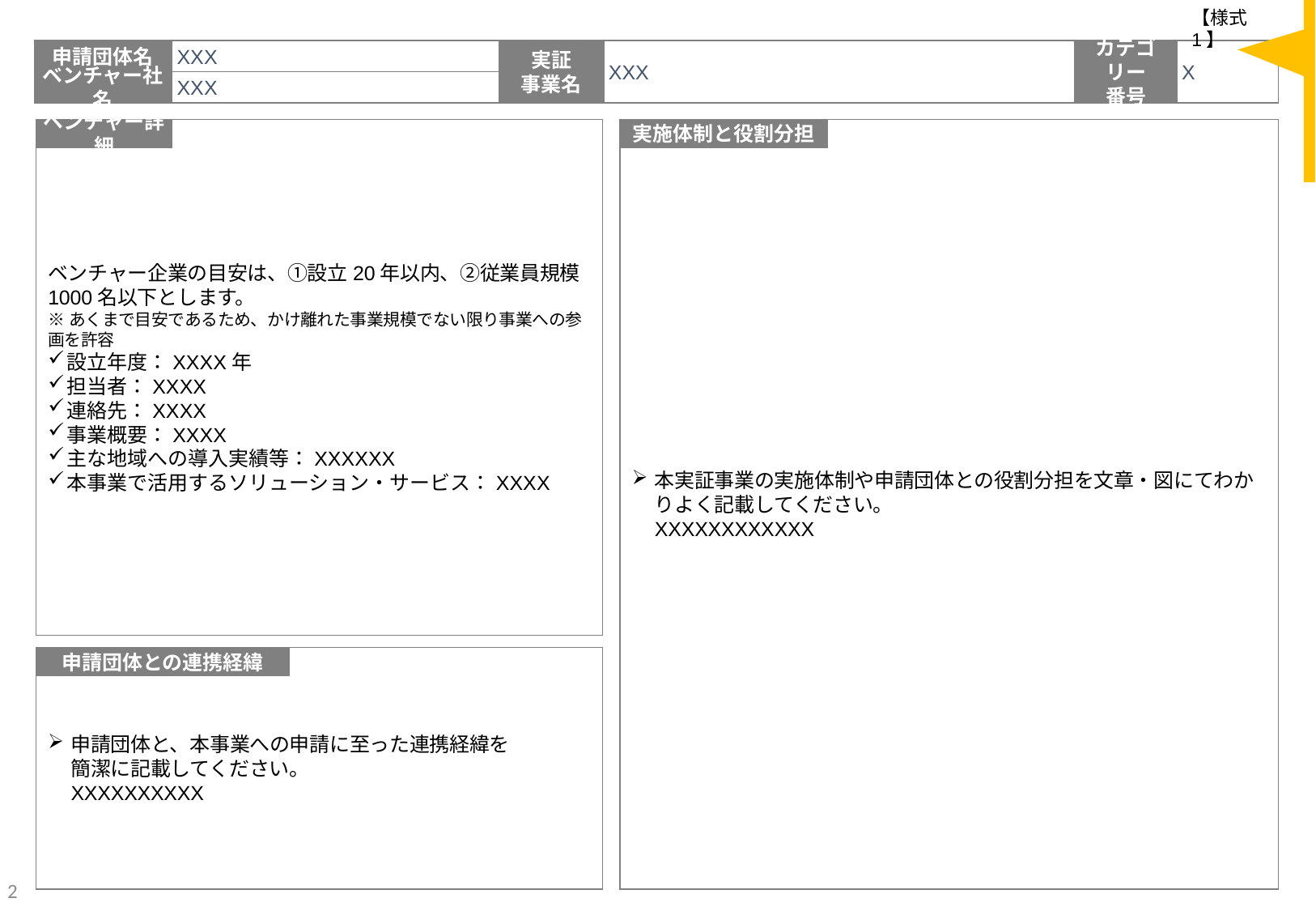

【申請団体様】
該当するカテゴリーの番号を記載ください。
① マナー啓発等を目的とした情報発信・多言語対応
② 予約・決済、通信環境の整備
③ 混雑対応
④ 二次交通の円滑な利用・周遊促進
⑤ 災害等非常時対策
⑥ 情報収集・分析、マーケティング関連
⑦ その他受入環境の向上を目的としたサービス導
【様式1】
カテゴリー
番号
X
申請団体名
XXX
ベンチャー社名
XXX
実証
事業名
XXX
ベンチャー企業の目安は、①設立20年以内、②従業員規模1000名以下とします。
※あくまで目安であるため、かけ離れた事業規模でない限り事業への参画を許容
設立年度：XXXX年
担当者：XXXX
連絡先：XXXX
事業概要：XXXX
主な地域への導入実績等：XXXXXX
本事業で活用するソリューション・サービス：XXXX
ベンチャー詳細
本実証事業の実施体制や申請団体との役割分担を文章・図にてわかりよく記載してください。
XXXXXXXXXXXX
実施体制と役割分担
申請団体との連携経緯
申請団体と、本事業への申請に至った連携経緯を
簡潔に記載してください。
XXXXXXXXXX
2